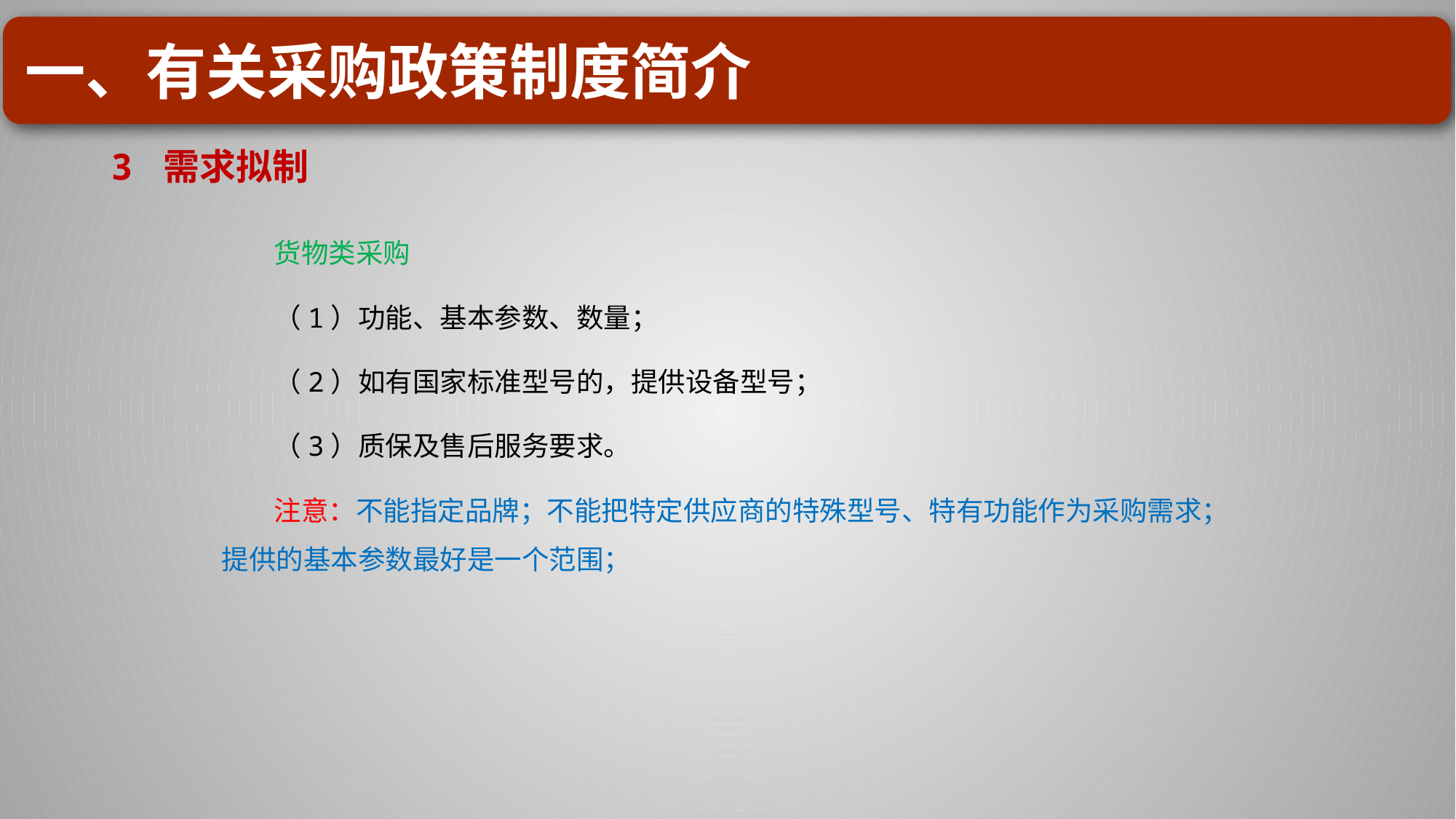

一、有关采购政策制度简介
# 3 需求拟制
货物类采购
（1）功能、基本参数、数量；
（2）如有国家标准型号的，提供设备型号；
（3）质保及售后服务要求。
注意：不能指定品牌；不能把特定供应商的特殊型号、特有功能作为采购需求；提供的基本参数最好是一个范围；